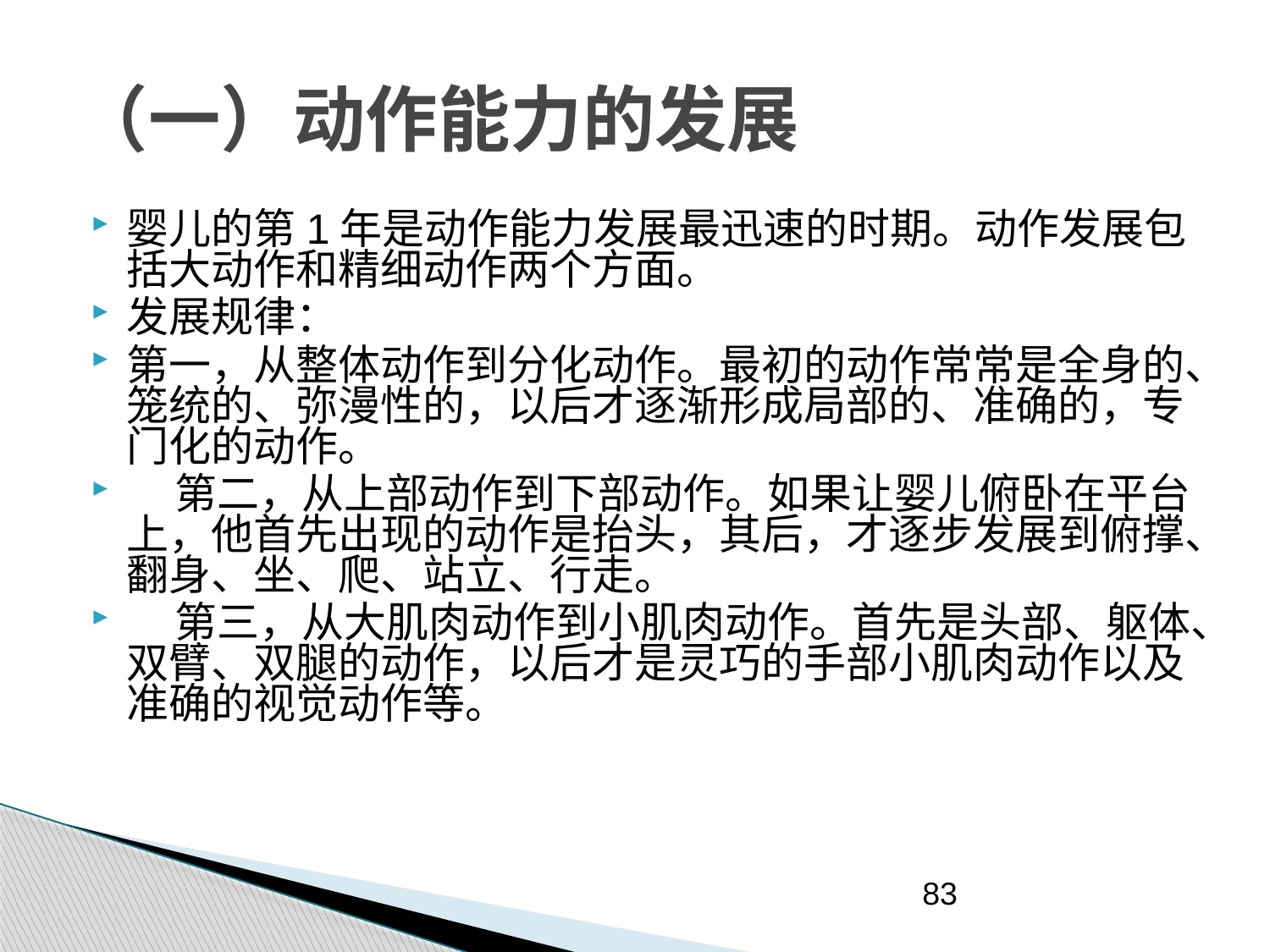

（一）动作能力的发展
婴儿的第1年是动作能力发展最迅速的时期。动作发展包括大动作和精细动作两个方面。
发展规律：
第一，从整体动作到分化动作。最初的动作常常是全身的、笼统的、弥漫性的，以后才逐渐形成局部的、准确的，专门化的动作。
    第二，从上部动作到下部动作。如果让婴儿俯卧在平台上，他首先出现的动作是抬头，其后，才逐步发展到俯撑、翻身、坐、爬、站立、行走。
    第三，从大肌肉动作到小肌肉动作。首先是头部、躯体、双臂、双腿的动作，以后才是灵巧的手部小肌肉动作以及准确的视觉动作等。
83